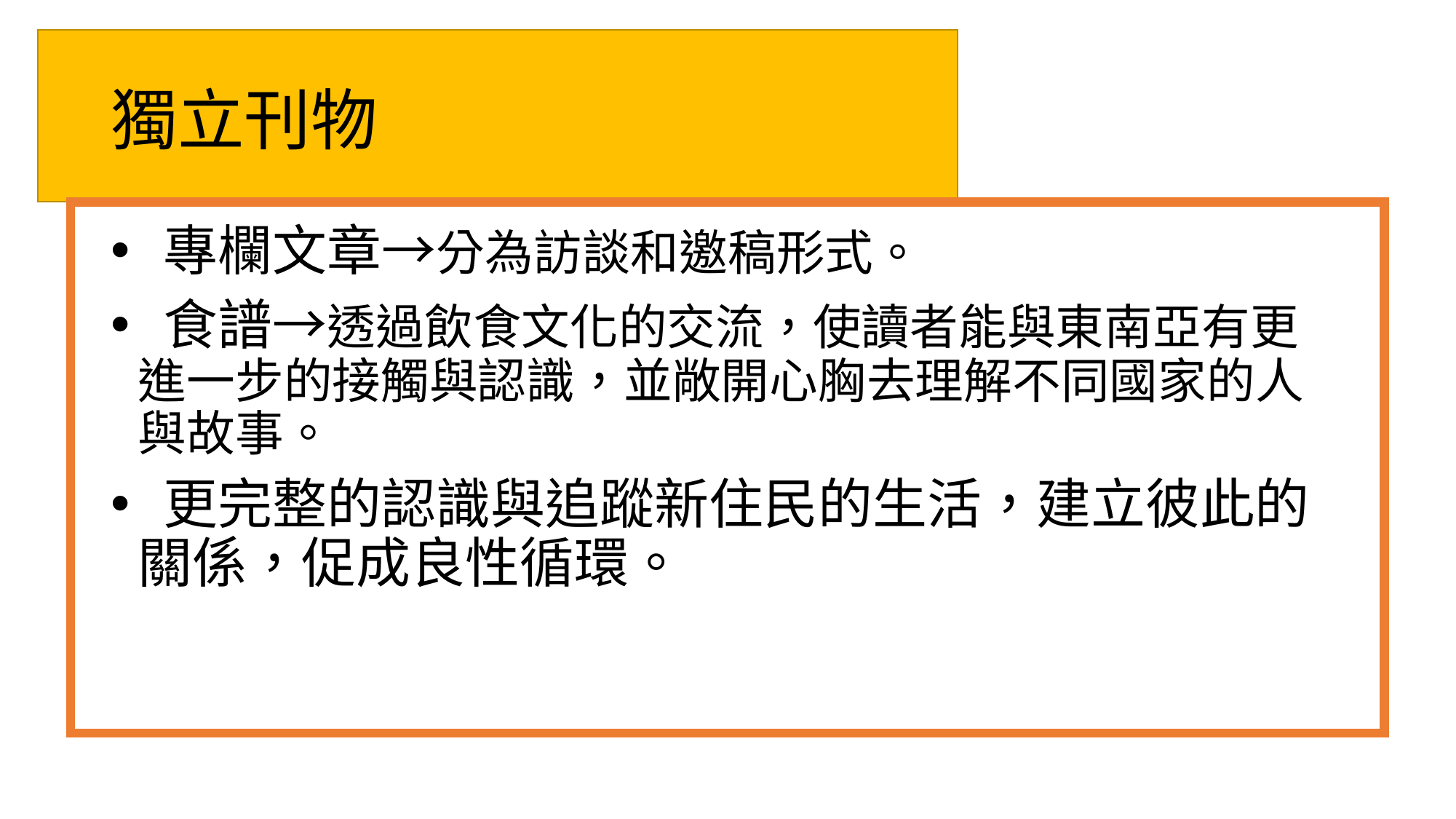

# 獨立刊物

 專欄文章→分為訪談和邀稿形式。
 食譜→透過飲食文化的交流，使讀者能與東南亞有更進一步的接觸與認識，並敞開心胸去理解不同國家的人與故事。
 更完整的認識與追蹤新住民的生活，建立彼此的關係，促成良性循環。